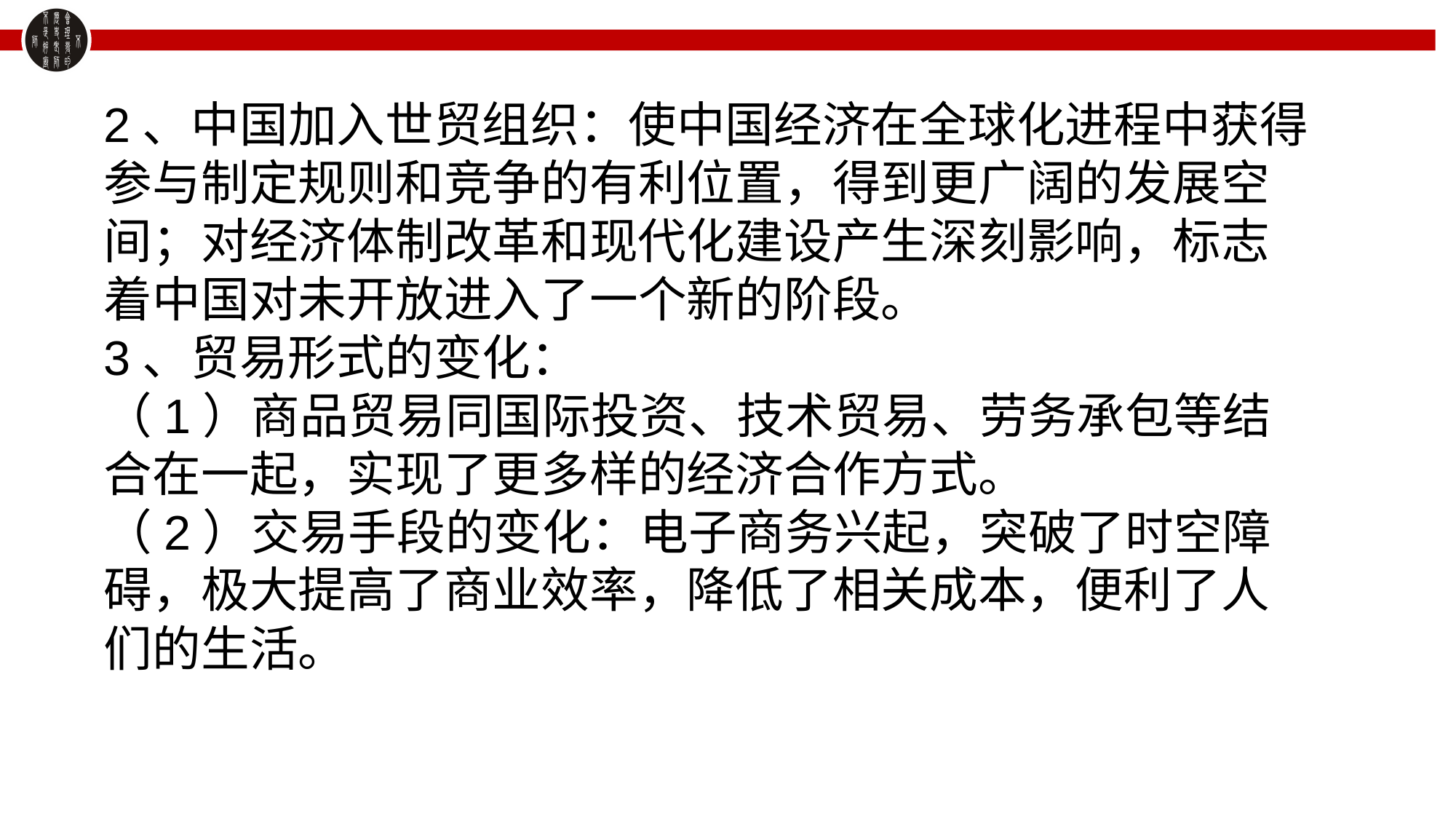

2、中国加入世贸组织：使中国经济在全球化进程中获得参与制定规则和竞争的有利位置，得到更广阔的发展空间；对经济体制改革和现代化建设产生深刻影响，标志着中国对未开放进入了一个新的阶段。
3、贸易形式的变化：
（1）商品贸易同国际投资、技术贸易、劳务承包等结合在一起，实现了更多样的经济合作方式。
（2）交易手段的变化：电子商务兴起，突破了时空障碍，极大提高了商业效率，降低了相关成本，便利了人们的生活。